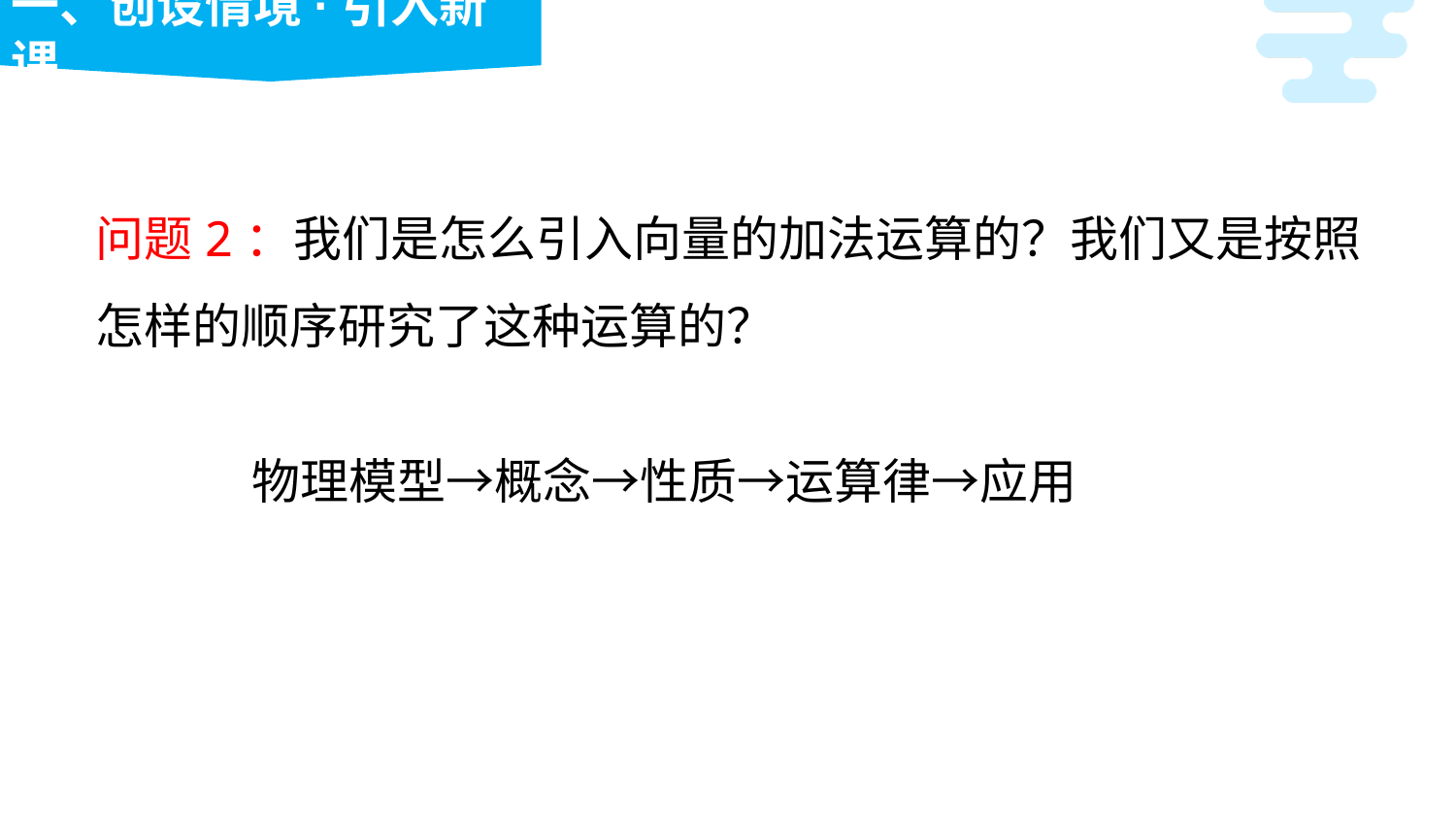

一、创设情境·引入新课
问题2：我们是怎么引入向量的加法运算的？我们又是按照怎样的顺序研究了这种运算的？
物理模型→概念→性质→运算律→应用